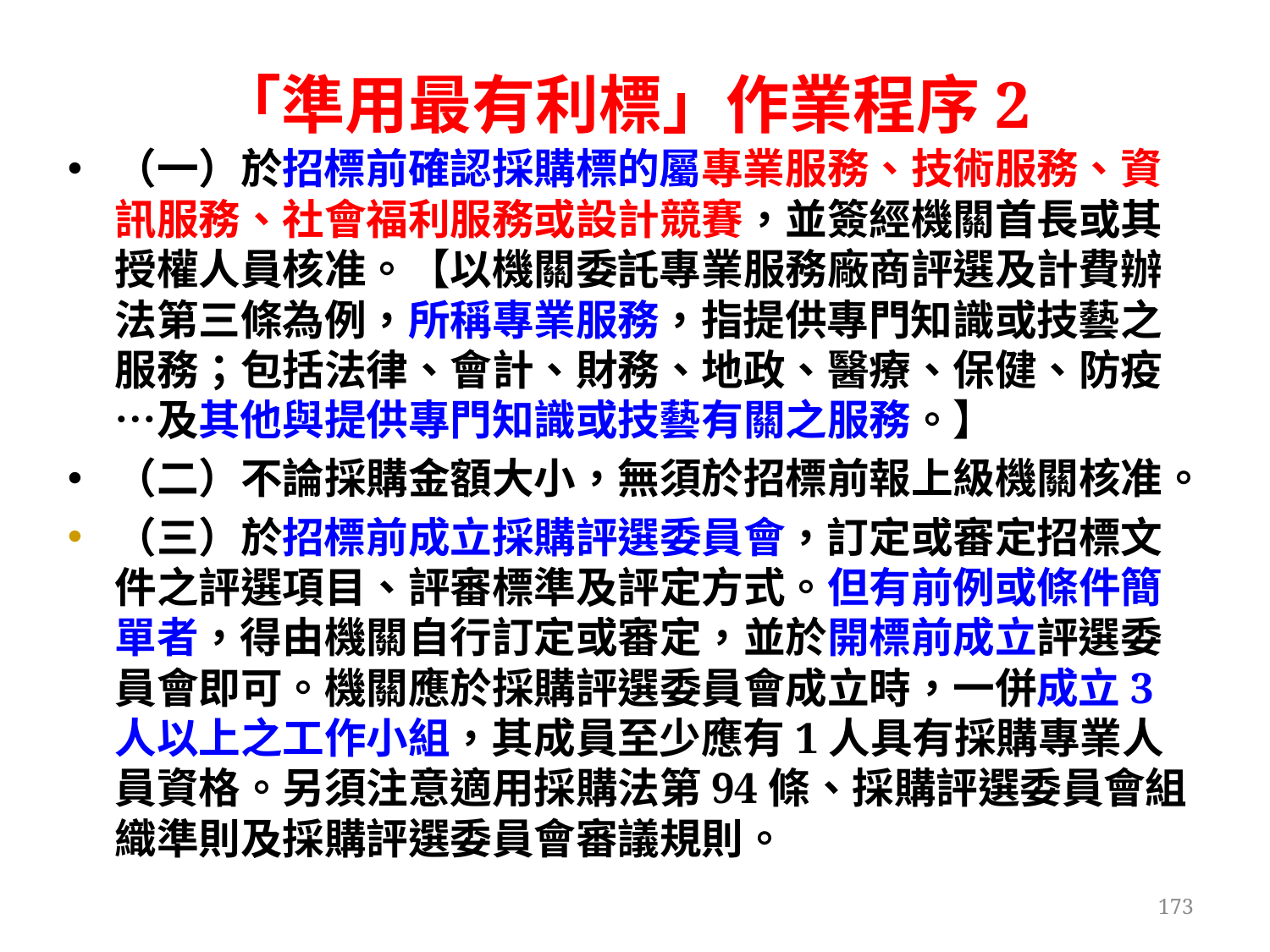

# 「準用最有利標」作業程序2
（一）於招標前確認採購標的屬專業服務、技術服務、資訊服務、社會福利服務或設計競賽，並簽經機關首長或其授權人員核准。【以機關委託專業服務廠商評選及計費辦法第三條為例，所稱專業服務，指提供專門知識或技藝之服務；包括法律、會計、財務、地政、醫療、保健、防疫…及其他與提供專門知識或技藝有關之服務。】
（二）不論採購金額大小，無須於招標前報上級機關核准。
（三）於招標前成立採購評選委員會，訂定或審定招標文件之評選項目、評審標準及評定方式。但有前例或條件簡單者，得由機關自行訂定或審定，並於開標前成立評選委員會即可。機關應於採購評選委員會成立時，一併成立3人以上之工作小組，其成員至少應有1人具有採購專業人員資格。另須注意適用採購法第94條、採購評選委員會組織準則及採購評選委員會審議規則。

173